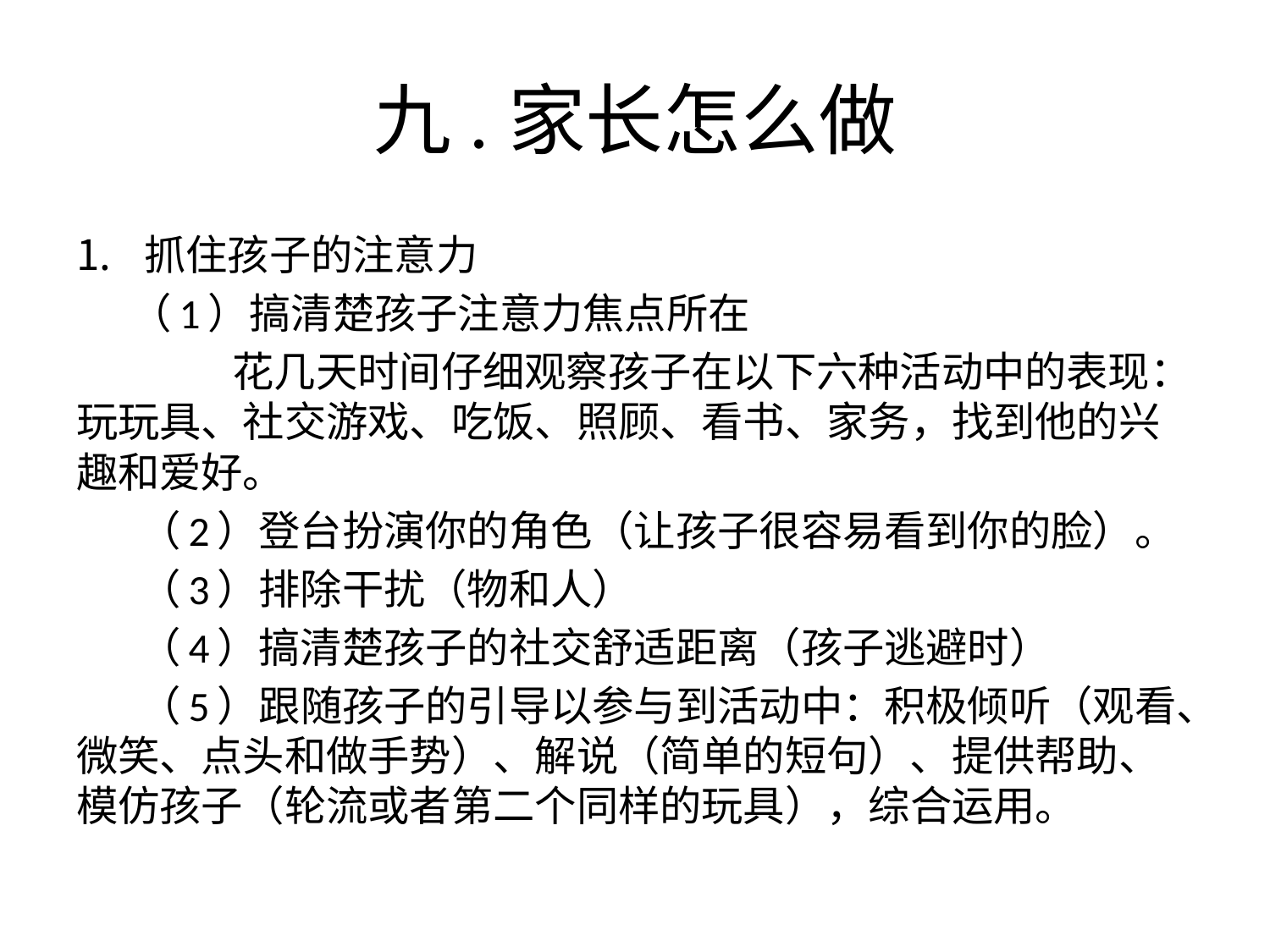

# 九.家长怎么做
抓住孩子的注意力
     （1）搞清楚孩子注意力焦点所在
                花几天时间仔细观察孩子在以下六种活动中的表现：玩玩具、社交游戏、吃饭、照顾、看书、家务，找到他的兴趣和爱好。
      （2）登台扮演你的角色（让孩子很容易看到你的脸）。
      （3）排除干扰（物和人）
      （4）搞清楚孩子的社交舒适距离（孩子逃避时）
      （5）跟随孩子的引导以参与到活动中：积极倾听（观看、微笑、点头和做手势）、解说（简单的短句）、提供帮助、模仿孩子（轮流或者第二个同样的玩具），综合运用。